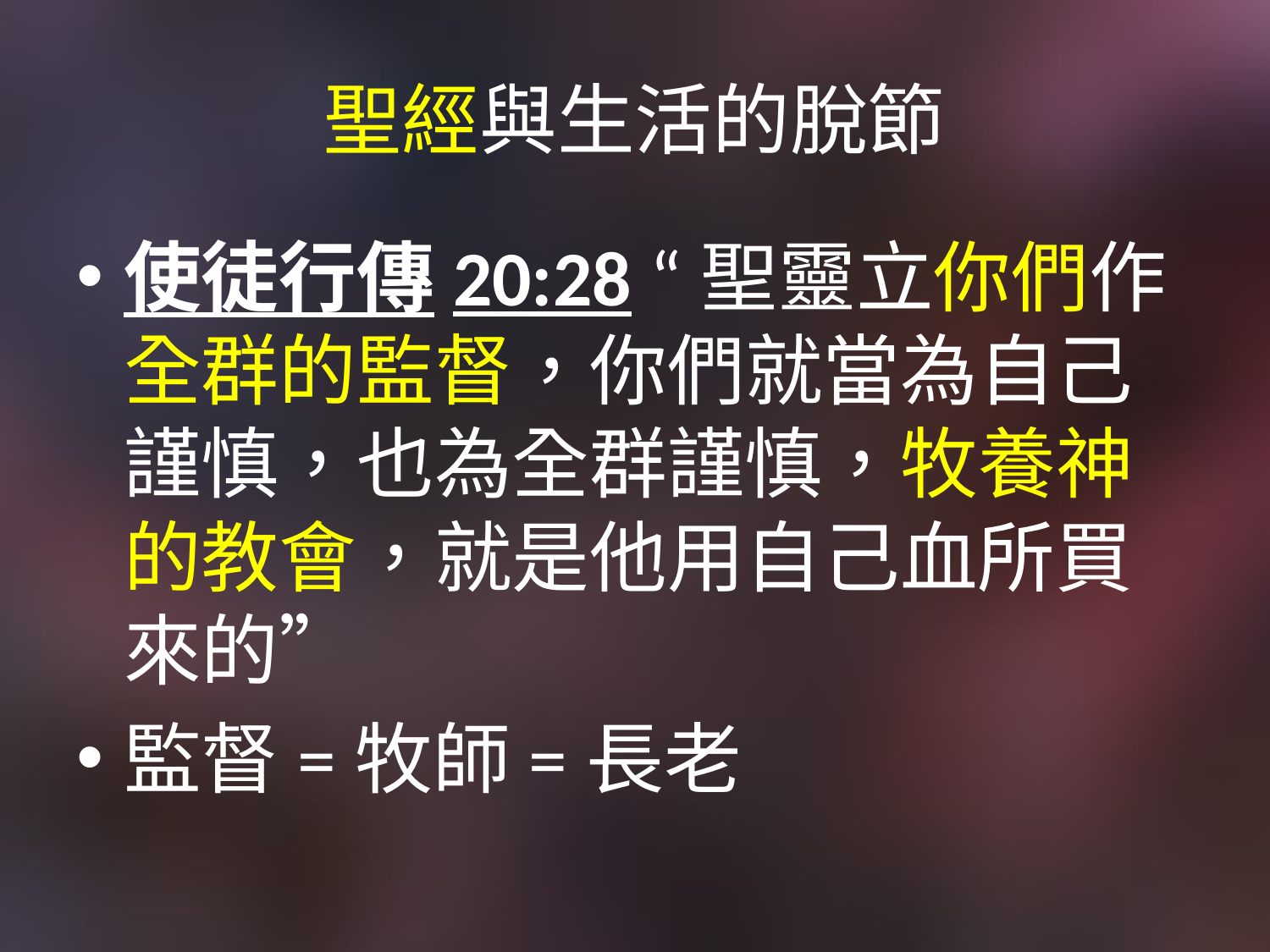

# 聖經與生活的脫節
使徒行傳20:28 “聖靈立你們作全群的監督，你們就當為自己謹慎，也為全群謹慎，牧養神的教會，就是他用自己血所買來的”
監督=牧師=長老